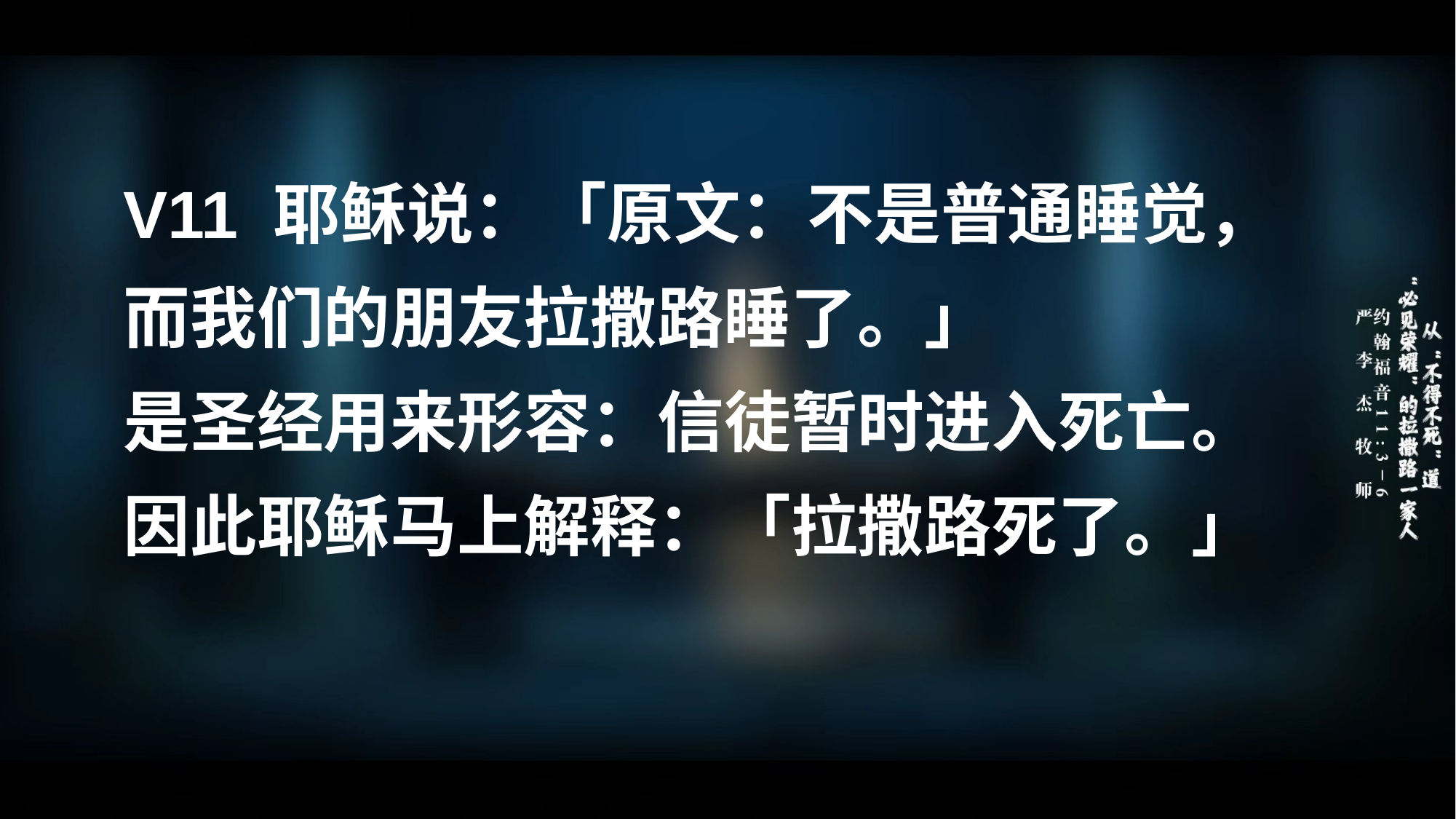

V11 耶稣说：「原文：不是普通睡觉，
而我们的朋友拉撒路睡了。」
是圣经用来形容：信徒暂时进入死亡。
因此耶稣马上解释：「拉撒路死了。」